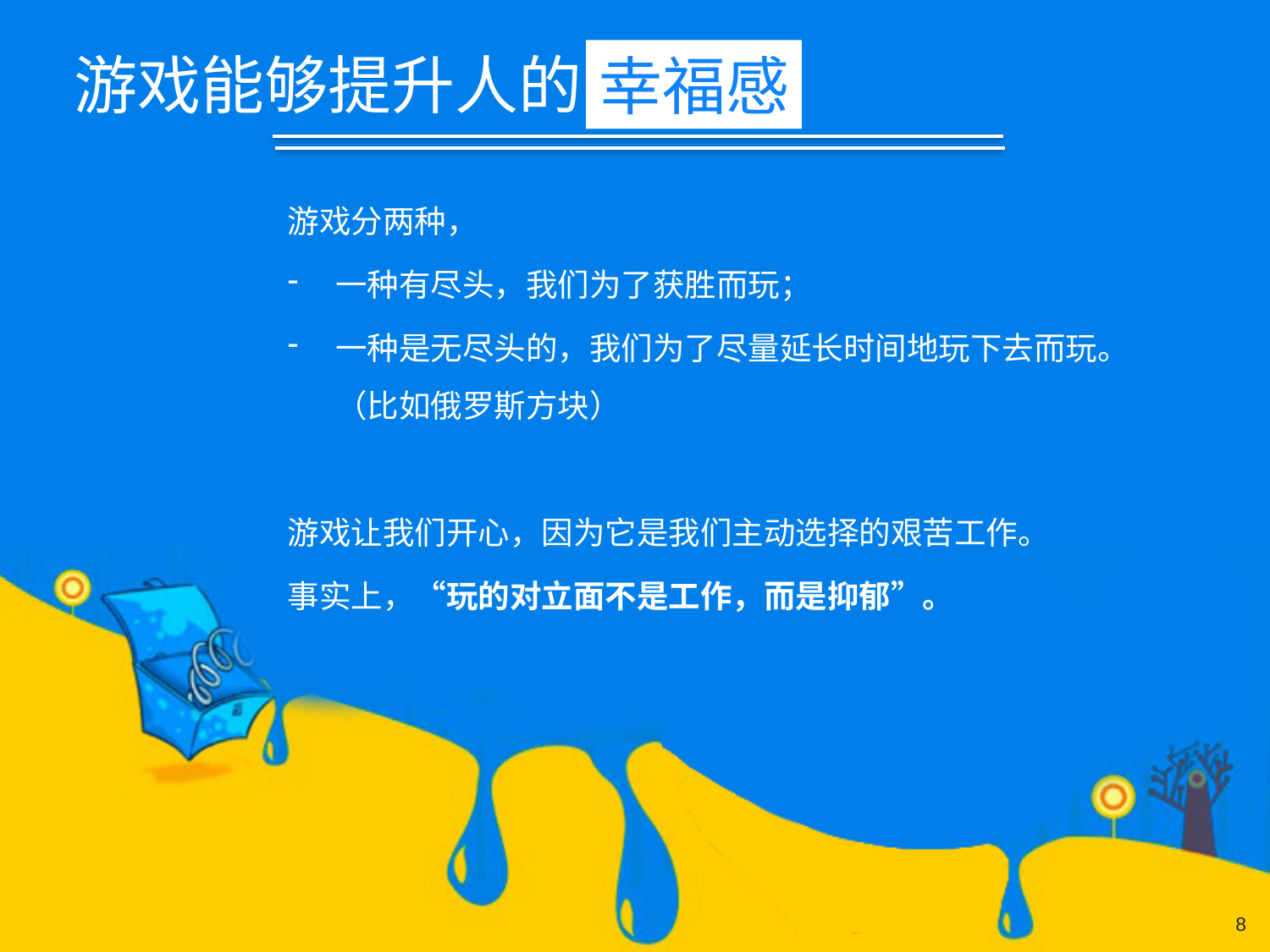

游戏能够提升人的
幸福感
游戏分两种，
一种有尽头，我们为了获胜而玩；
一种是无尽头的，我们为了尽量延长时间地玩下去而玩。（比如俄罗斯方块）

游戏让我们开心，因为它是我们主动选择的艰苦工作。
事实上，“玩的对立面不是工作，而是抑郁”。